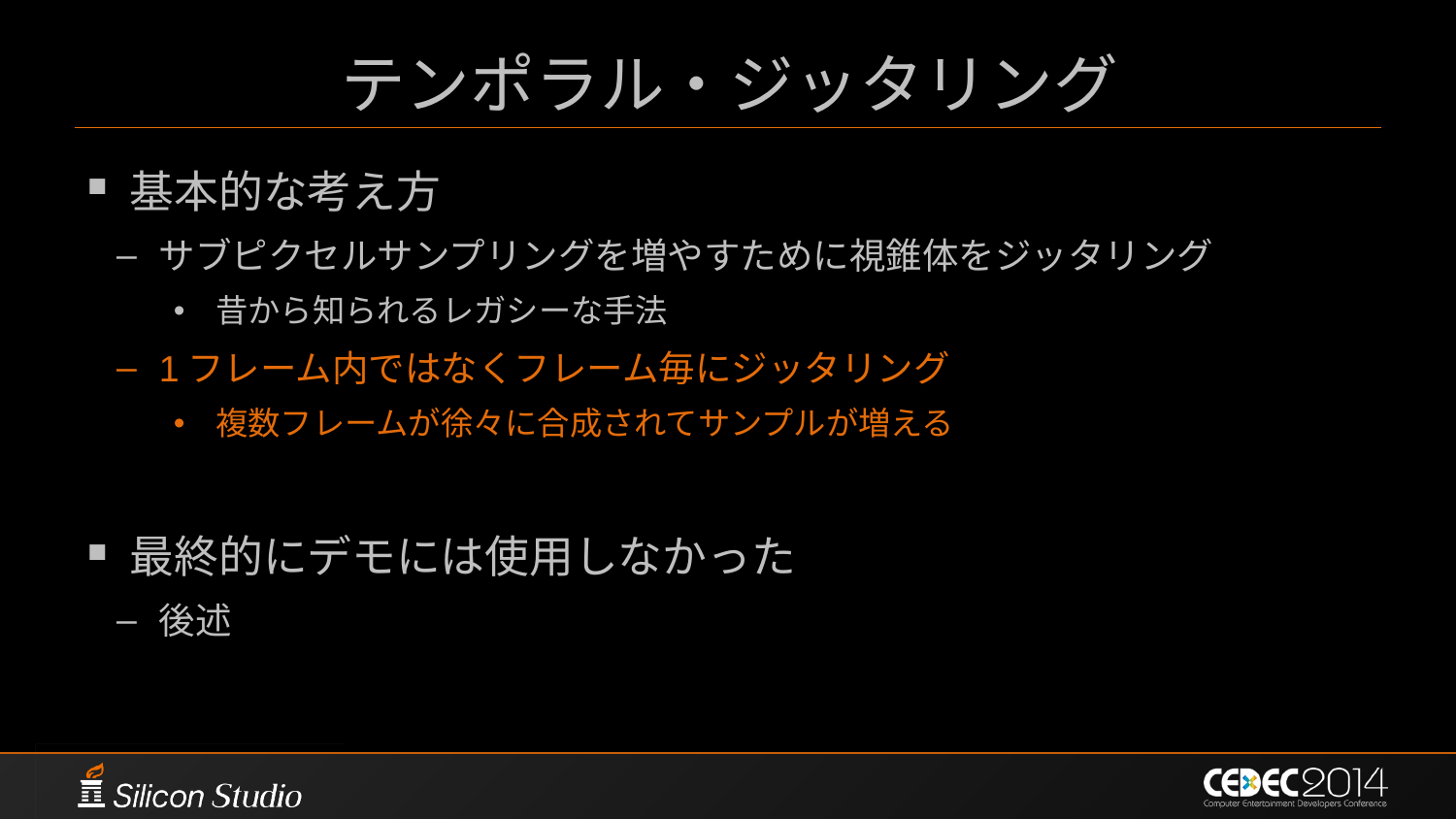

# テンポラル・ジッタリング
基本的な考え方
サブピクセルサンプリングを増やすために視錐体をジッタリング
昔から知られるレガシーな手法
1フレーム内ではなくフレーム毎にジッタリング
複数フレームが徐々に合成されてサンプルが増える

最終的にデモには使用しなかった
後述